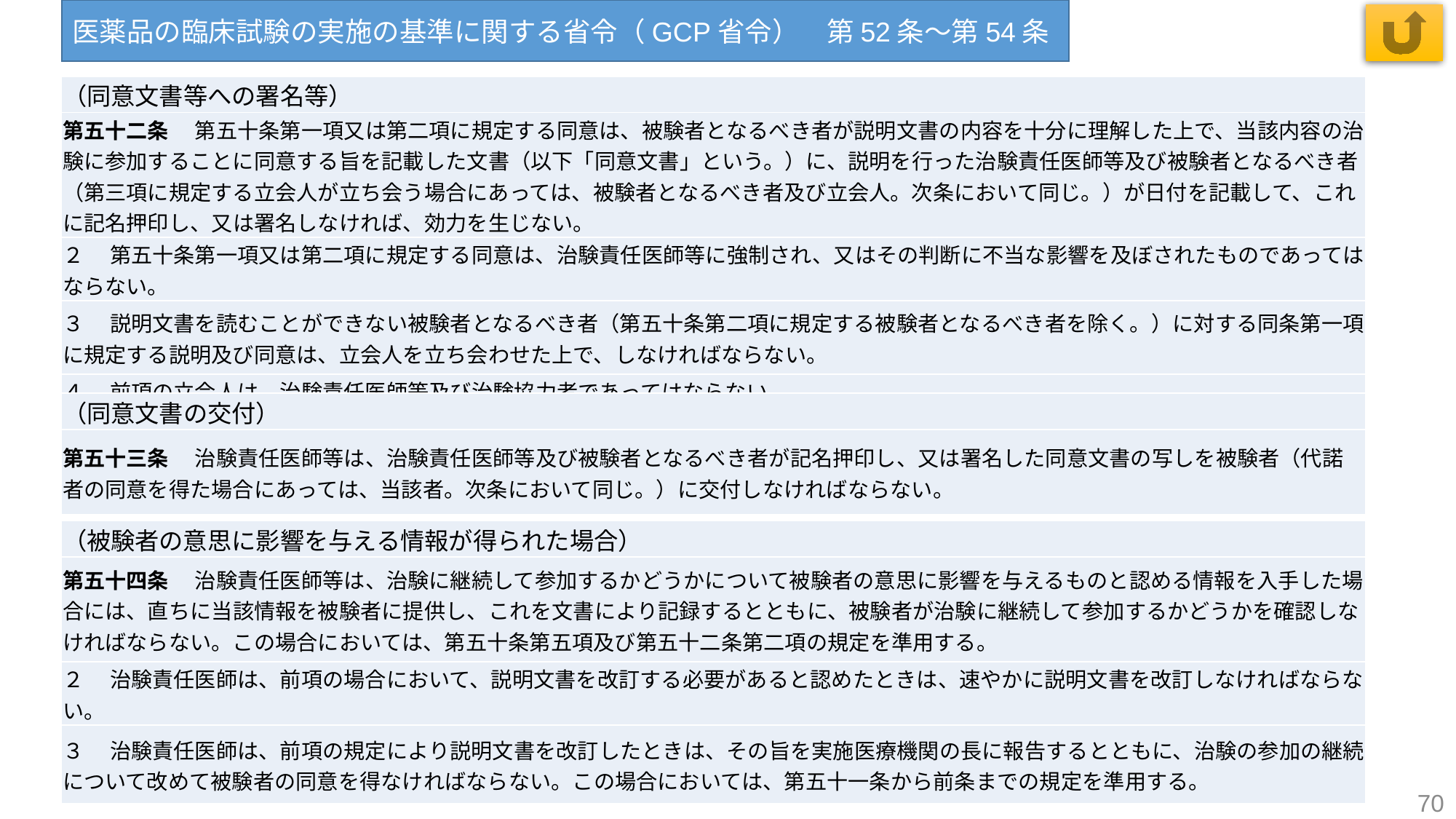

医薬品の臨床試験の実施の基準に関する省令（GCP省令）　第52条～第54条

| （同意文書等への署名等） |
| --- |
| 第五十二条 　第五十条第一項又は第二項に規定する同意は、被験者となるべき者が説明文書の内容を十分に理解した上で、当該内容の治験に参加することに同意する旨を記載した文書（以下「同意文書」という。）に、説明を行った治験責任医師等及び被験者となるべき者（第三項に規定する立会人が立ち会う場合にあっては、被験者となるべき者及び立会人。次条において同じ。）が日付を記載して、これに記名押印し、又は署名しなければ、効力を生じない。 |
| ２ 　第五十条第一項又は第二項に規定する同意は、治験責任医師等に強制され、又はその判断に不当な影響を及ぼされたものであってはならない。 |
| ３ 　説明文書を読むことができない被験者となるべき者（第五十条第二項に規定する被験者となるべき者を除く。）に対する同条第一項に規定する説明及び同意は、立会人を立ち会わせた上で、しなければならない。 |
| ４ 　前項の立会人は、治験責任医師等及び治験協力者であってはならない。 |
| （同意文書の交付） |
| --- |
| 第五十三条 　治験責任医師等は、治験責任医師等及び被験者となるべき者が記名押印し、又は署名した同意文書の写しを被験者（代諾者の同意を得た場合にあっては、当該者。次条において同じ。）に交付しなければならない。 |
| （被験者の意思に影響を与える情報が得られた場合） |
| --- |
| 第五十四条 　治験責任医師等は、治験に継続して参加するかどうかについて被験者の意思に影響を与えるものと認める情報を入手した場合には、直ちに当該情報を被験者に提供し、これを文書により記録するとともに、被験者が治験に継続して参加するかどうかを確認しなければならない。この場合においては、第五十条第五項及び第五十二条第二項の規定を準用する。 |
| ２ 　治験責任医師は、前項の場合において、説明文書を改訂する必要があると認めたときは、速やかに説明文書を改訂しなければならない。 |
| ３ 　治験責任医師は、前項の規定により説明文書を改訂したときは、その旨を実施医療機関の長に報告するとともに、治験の参加の継続について改めて被験者の同意を得なければならない。この場合においては、第五十一条から前条までの規定を準用する。 |